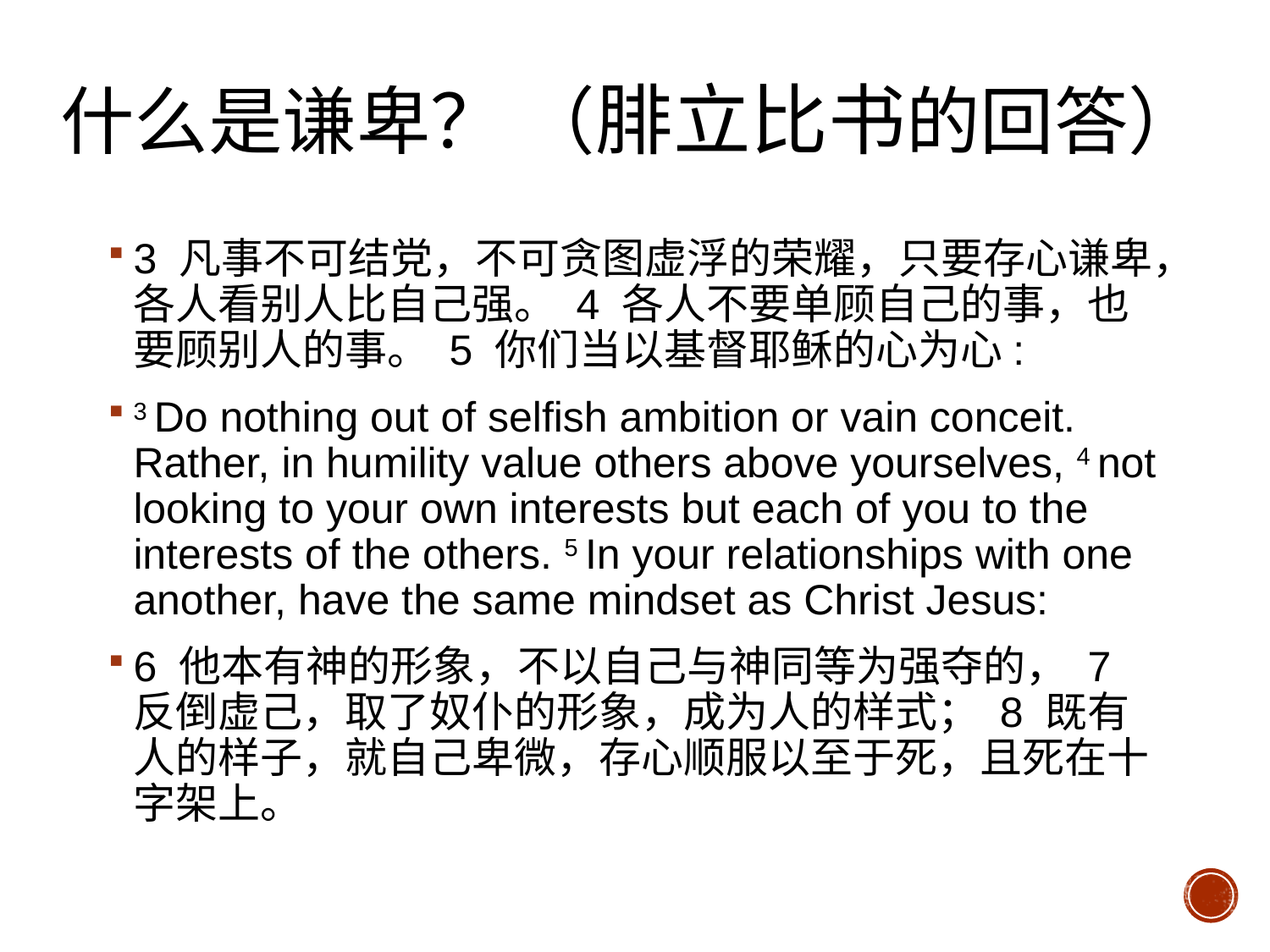

什么是谦卑？ （腓立比书的回答）
3 凡事不可结党，不可贪图虚浮的荣耀，只要存心谦卑，各人看别人比自己强。 4 各人不要单顾自己的事，也要顾别人的事。 5 你们当以基督耶稣的心为心:
3 Do nothing out of selfish ambition or vain conceit. Rather, in humility value others above yourselves, 4 not looking to your own interests but each of you to the interests of the others. 5 In your relationships with one another, have the same mindset as Christ Jesus:
6 他本有神的形象，不以自己与神同等为强夺的， 7 反倒虚己，取了奴仆的形象，成为人的样式； 8 既有人的样子，就自己卑微，存心顺服以至于死，且死在十字架上。